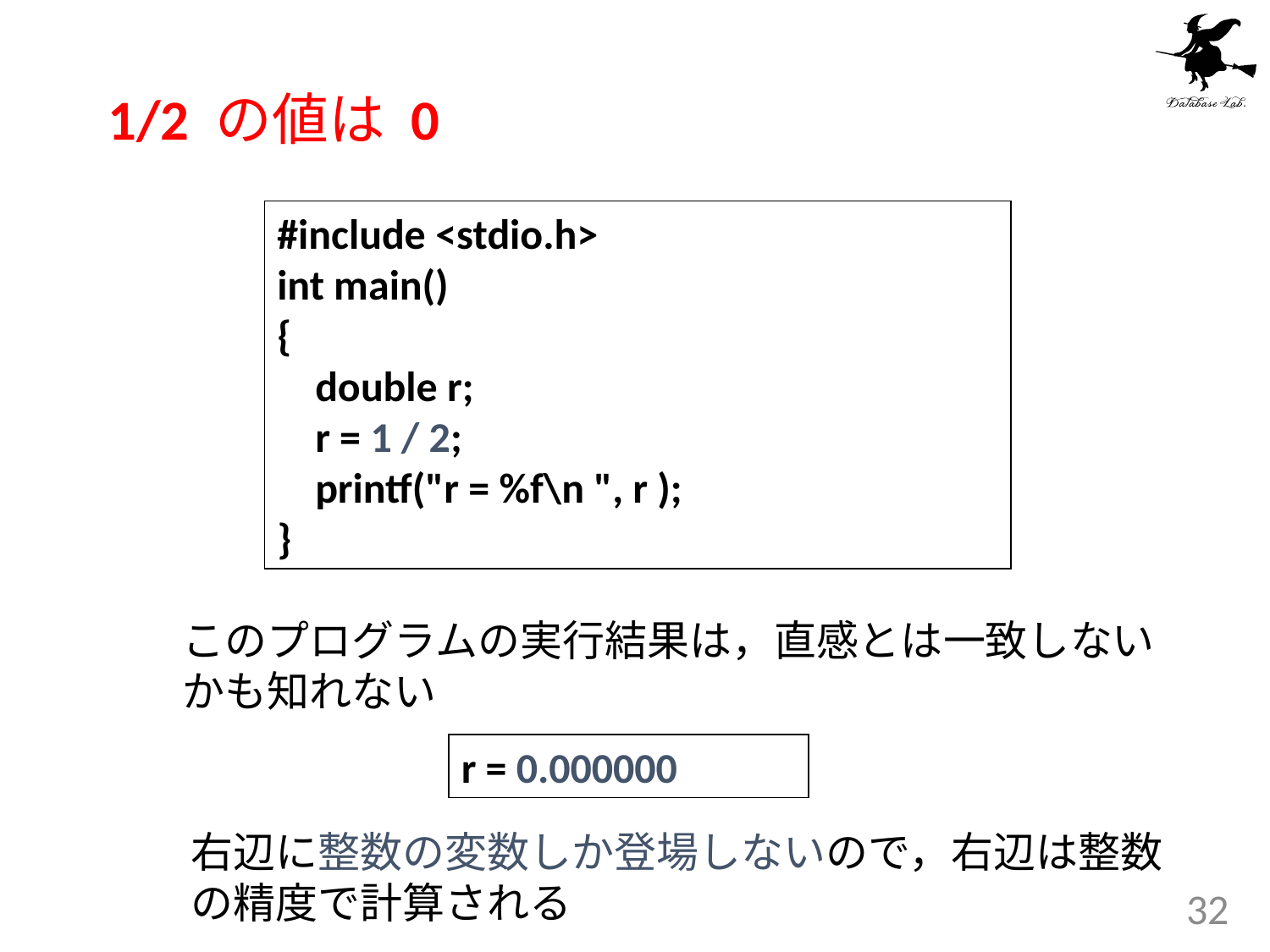

# 1/2 の値は 0
#include <stdio.h>
int main()
{
    double r;
    r = 1 / 2;
    printf("r = %f\n ", r );
}

このプログラムの実行結果は，直感とは一致しない
かも知れない
r = 0.000000
右辺に整数の変数しか登場しないので，右辺は整数
の精度で計算される
32